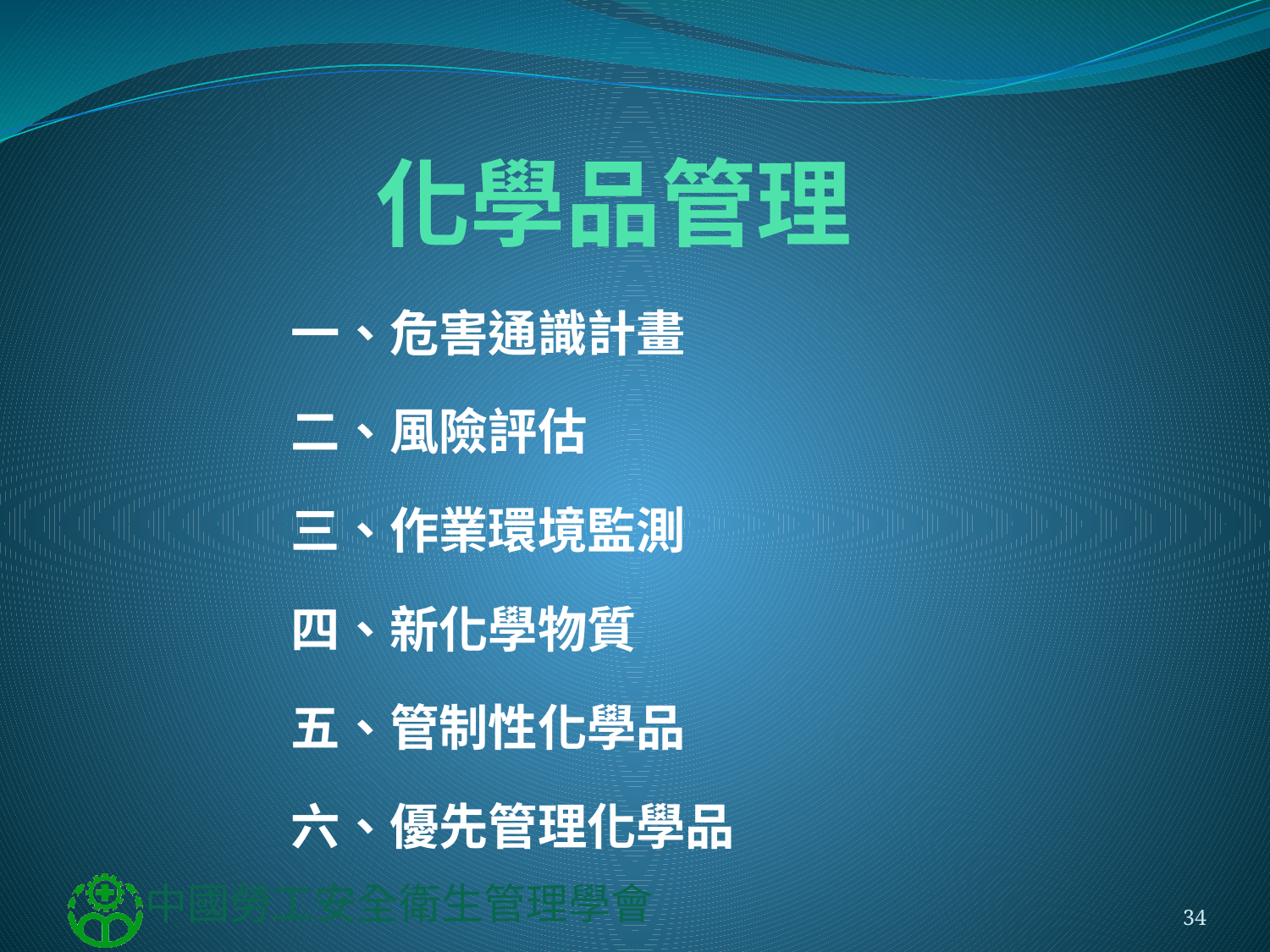

# 化學品管理
一、危害通識計畫
二、風險評估
三、作業環境監測
四、新化學物質
五、管制性化學品
六、優先管理化學品
34